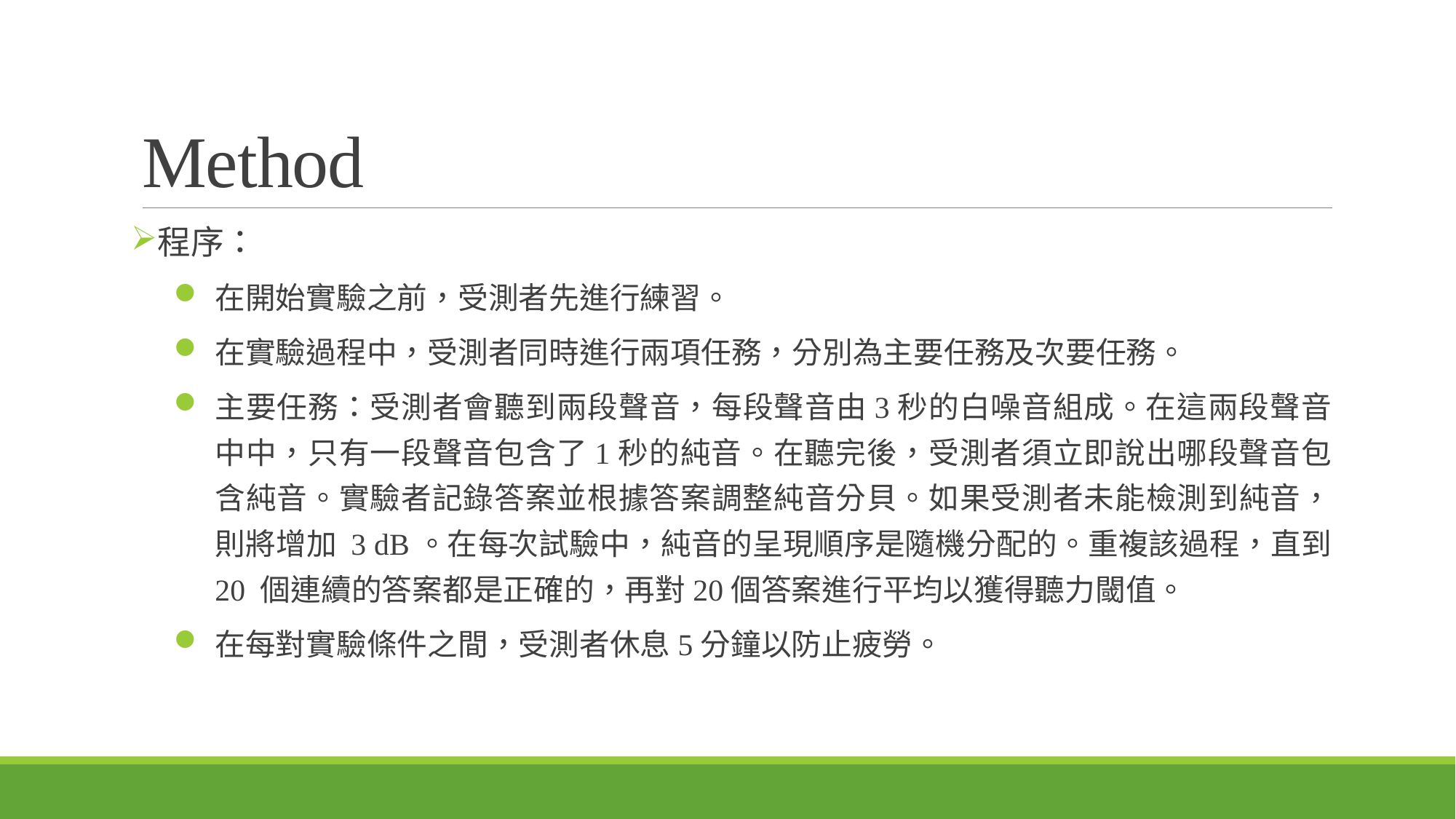

# Method
程序：
在開始實驗之前，受測者先進行練習。
在實驗過程中，受測者同時進行兩項任務，分別為主要任務及次要任務。
主要任務：受測者會聽到兩段聲音，每段聲音由3秒的白噪音組成。在這兩段聲音中中，只有一段聲音包含了1秒的純音。在聽完後，受測者須立即說出哪段聲音包含純音。實驗者記錄答案並根據答案調整純音分貝。如果受測者未能檢測到純音，則將增加 3 dB。在每次試驗中，純音的呈現順序是隨機分配的。重複該過程，直到 20 個連續的答案都是正確的，再對20個答案進行平均以獲得聽力閾值。
在每對實驗條件之間，受測者休息5分鐘以防止疲勞。